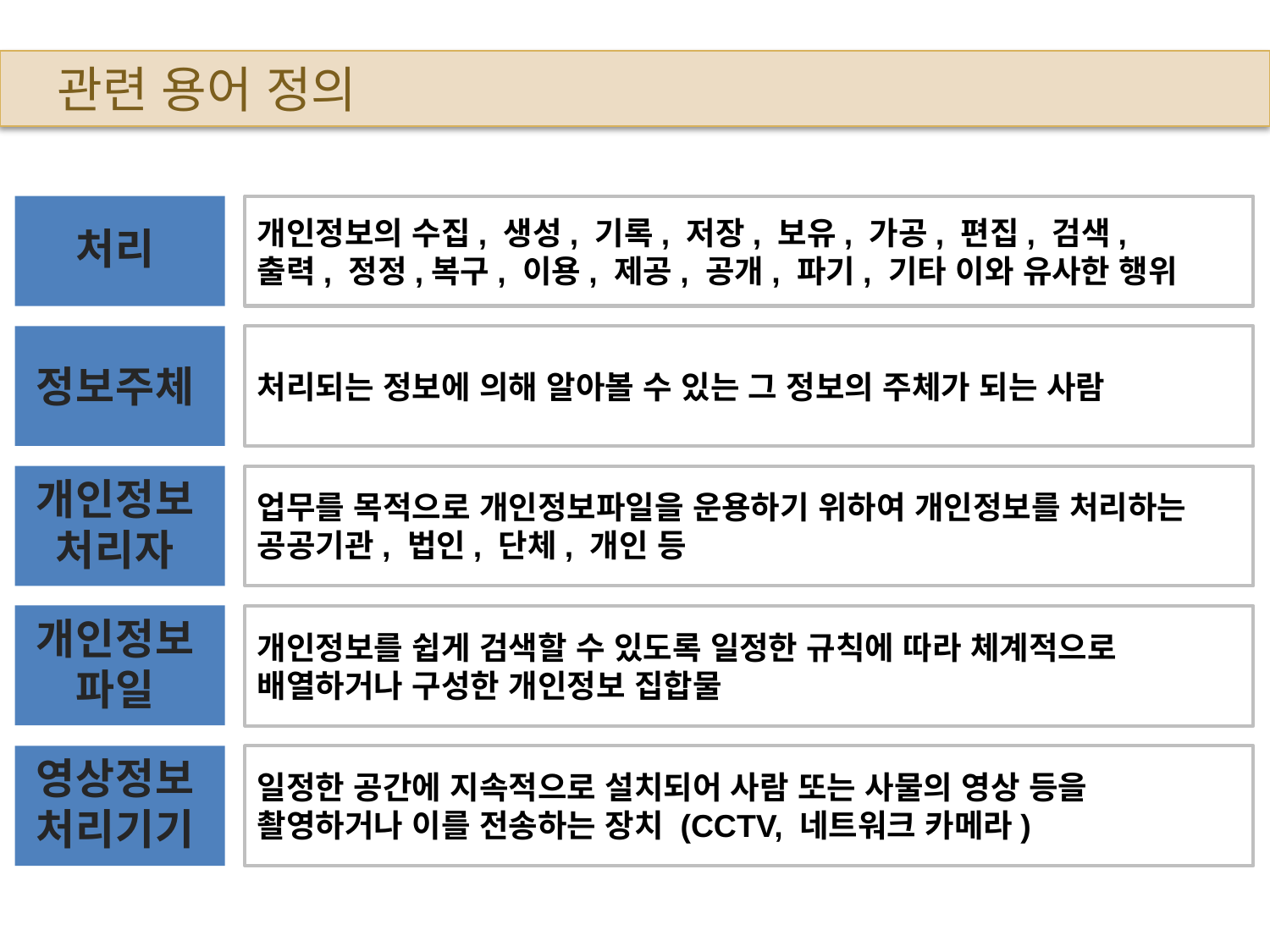

관련 용어 정의

개인정보의 수집, 생성, 기록, 저장, 보유, 가공, 편집, 검색,
출력, 정정,복구, 이용, 제공, 공개, 파기, 기타 이와 유사한 행위
처리

처리되는 정보에 의해 알아볼 수 있는 그 정보의 주체가 되는 사람
정보주체
개인정보
처리자

업무를 목적으로 개인정보파일을 운용하기 위하여 개인정보를 처리하는 공공기관, 법인, 단체, 개인 등

개인정보
파일
개인정보를 쉽게 검색할 수 있도록 일정한 규칙에 따라 체계적으로 배열하거나 구성한 개인정보 집합물
영상정보
처리기기

일정한 공간에 지속적으로 설치되어 사람 또는 사물의 영상 등을
촬영하거나 이를 전송하는 장치 (CCTV, 네트워크 카메라)